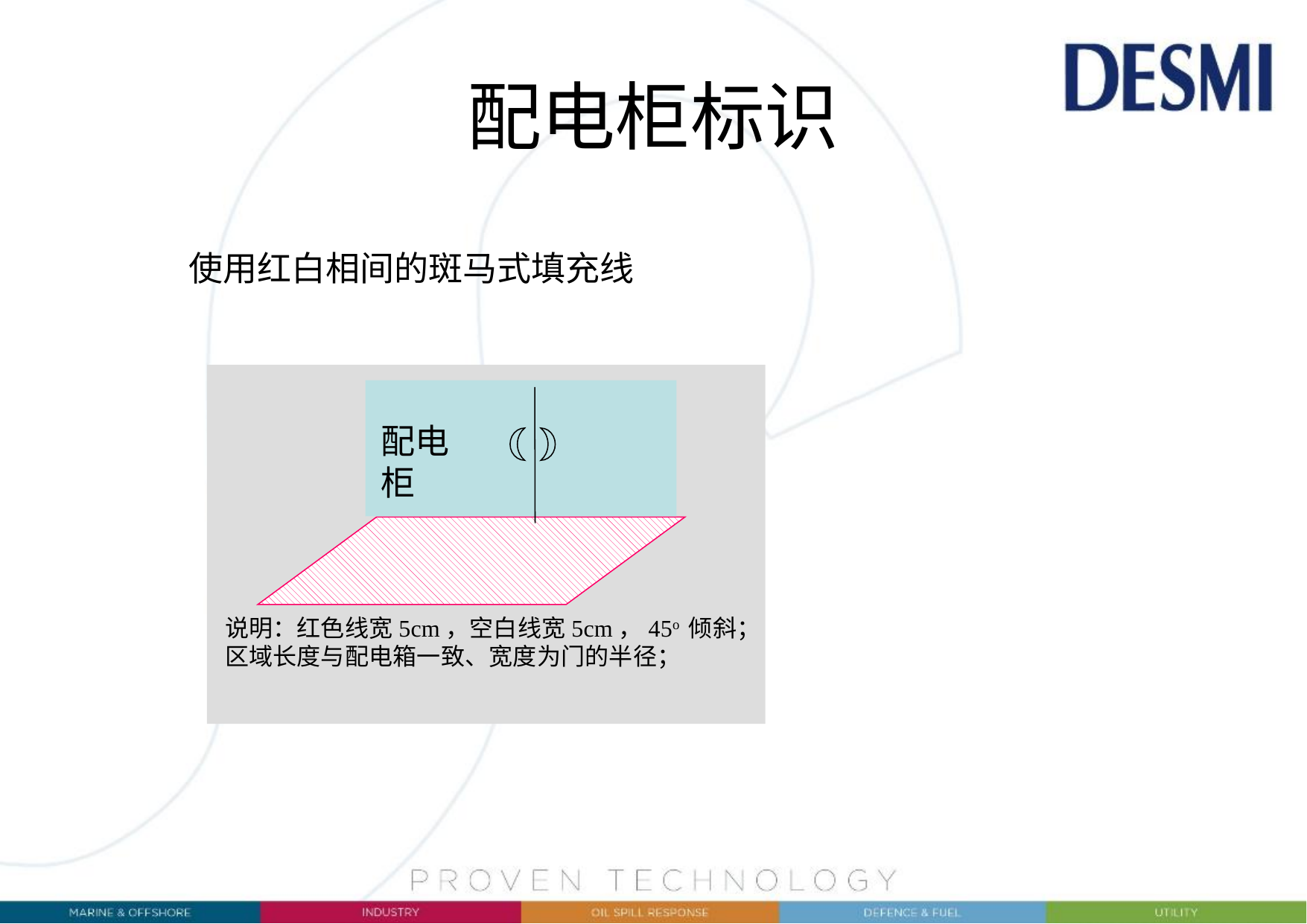

# 配电柜标识

使用红白相间的斑马式填充线

说明：红色线宽5cm，空白线宽5cm，45o 倾斜；区域长度与配电箱一致、宽度为门的半径；
配电柜